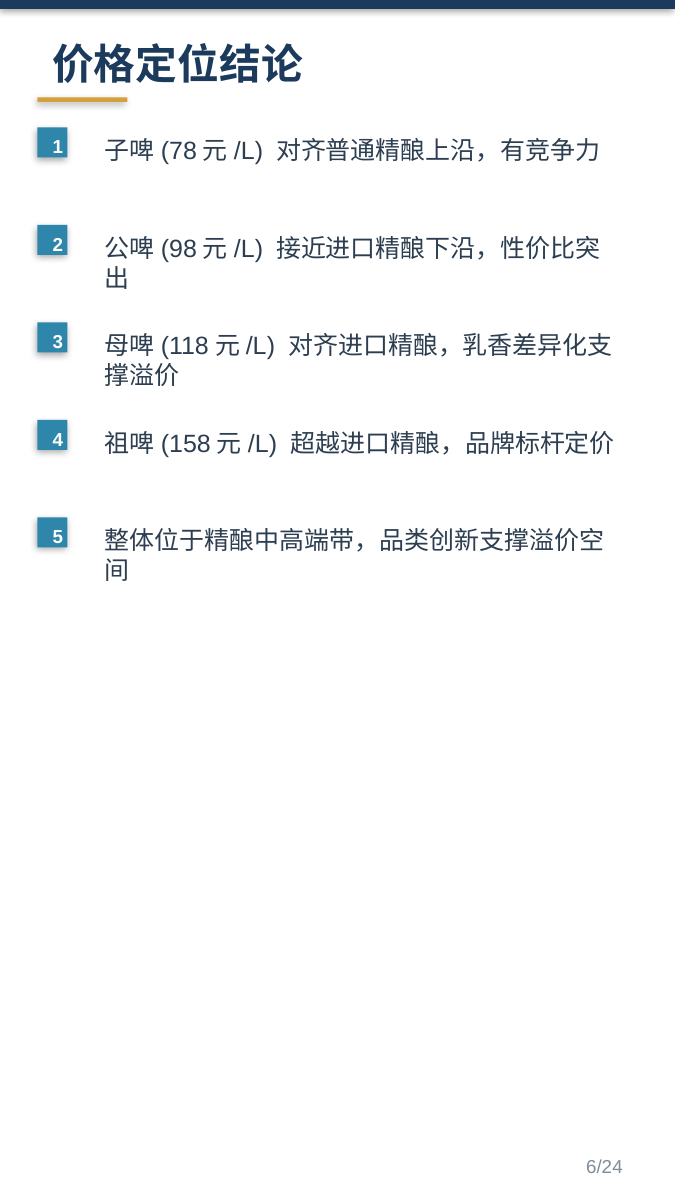

价格定位结论

1
子啤(78元/L) 对齐普通精酿上沿，有竞争力

2
公啤(98元/L) 接近进口精酿下沿，性价比突出

3
母啤(118元/L) 对齐进口精酿，乳香差异化支撑溢价

4
祖啤(158元/L) 超越进口精酿，品牌标杆定价

5
整体位于精酿中高端带，品类创新支撑溢价空间
6/24